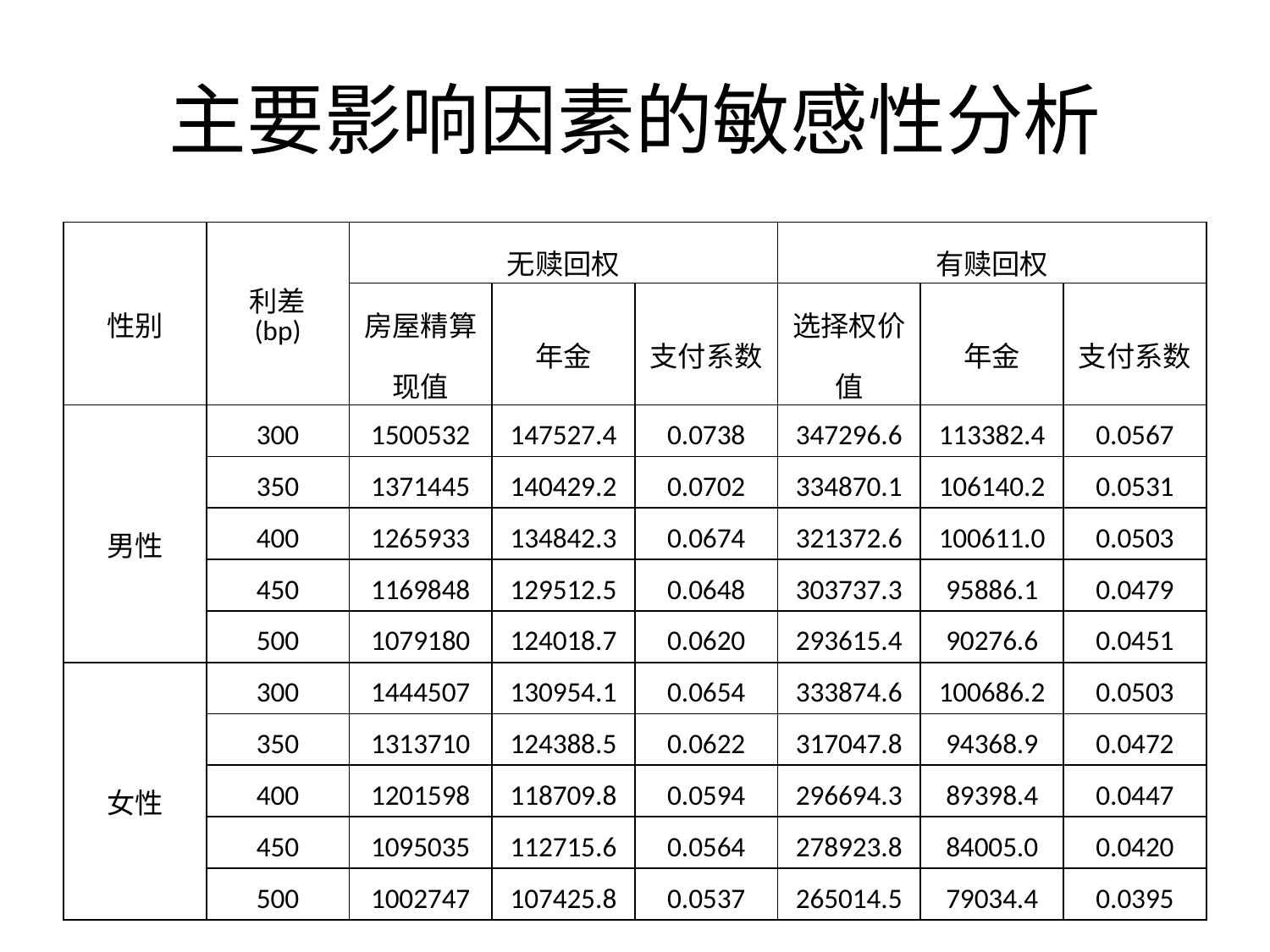

# 主要影响因素的敏感性分析
| 性别 | 利差 (bp) | 无赎回权 |  |  | 有赎回权 |  |  |
| --- | --- | --- | --- | --- | --- | --- | --- |
|  |  | 房屋精算现值 | 年金 | 支付系数 | 选择权价值 | 年金 | 支付系数 |
| 男性 | 300 | 1500532 | 147527.4 | 0.0738 | 347296.6 | 113382.4 | 0.0567 |
|  | 350 | 1371445 | 140429.2 | 0.0702 | 334870.1 | 106140.2 | 0.0531 |
|  | 400 | 1265933 | 134842.3 | 0.0674 | 321372.6 | 100611.0 | 0.0503 |
|  | 450 | 1169848 | 129512.5 | 0.0648 | 303737.3 | 95886.1 | 0.0479 |
|  | 500 | 1079180 | 124018.7 | 0.0620 | 293615.4 | 90276.6 | 0.0451 |
| 女性 | 300 | 1444507 | 130954.1 | 0.0654 | 333874.6 | 100686.2 | 0.0503 |
|  | 350 | 1313710 | 124388.5 | 0.0622 | 317047.8 | 94368.9 | 0.0472 |
|  | 400 | 1201598 | 118709.8 | 0.0594 | 296694.3 | 89398.4 | 0.0447 |
|  | 450 | 1095035 | 112715.6 | 0.0564 | 278923.8 | 84005.0 | 0.0420 |
|  | 500 | 1002747 | 107425.8 | 0.0537 | 265014.5 | 79034.4 | 0.0395 |